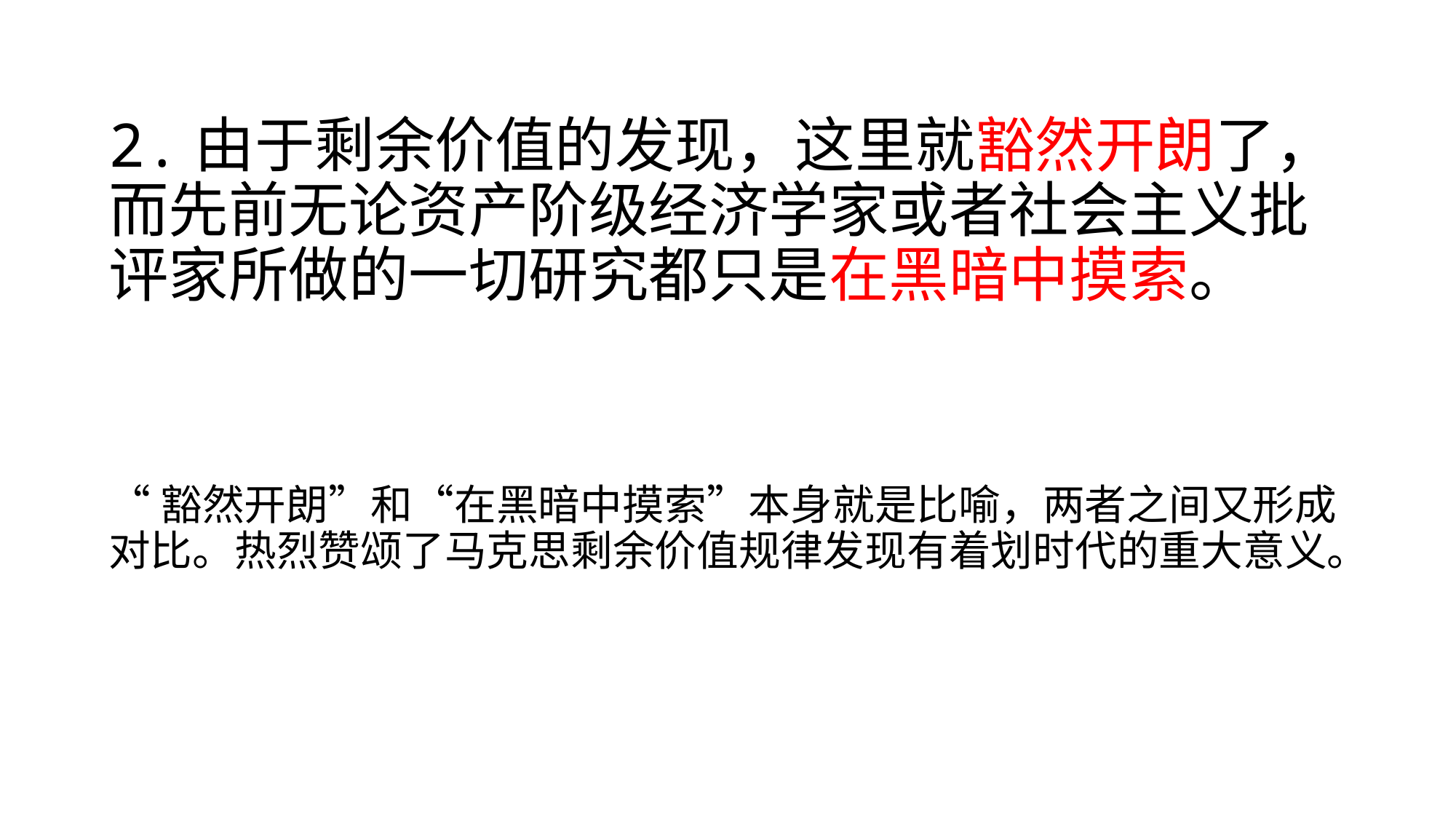

2.由于剩余价值的发现，这里就豁然开朗了，而先前无论资产阶级经济学家或者社会主义批评家所做的一切研究都只是在黑暗中摸索。

“豁然开朗”和“在黑暗中摸索”本身就是比喻，两者之间又形成对比。热烈赞颂了马克思剩余价值规律发现有着划时代的重大意义。